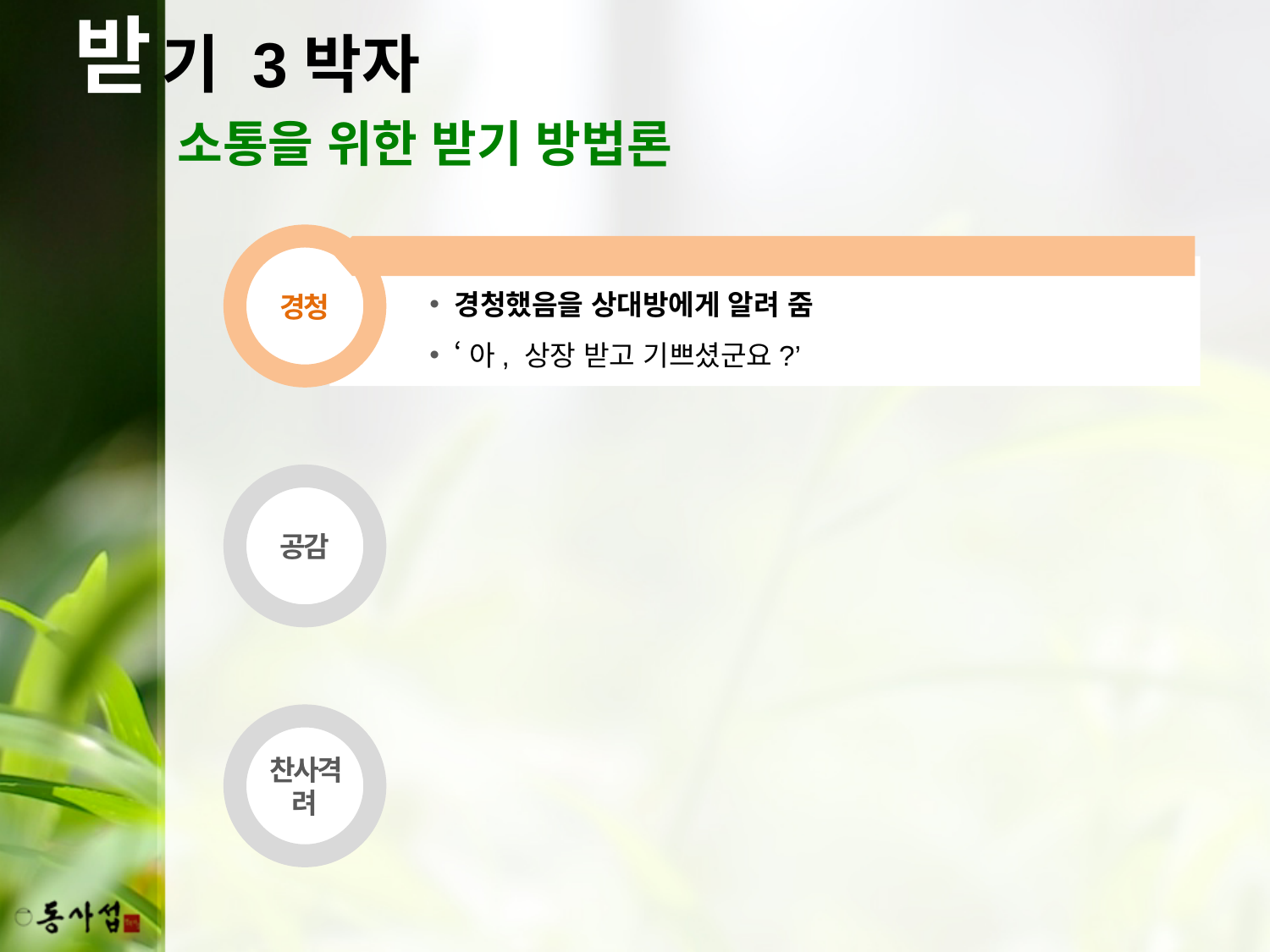

받
기 3박자
소통을 위한 받기 방법론
경청

경청했음을 상대방에게 알려 줌
‘아, 상장 받고 기쁘셨군요?’
공감
찬사격려